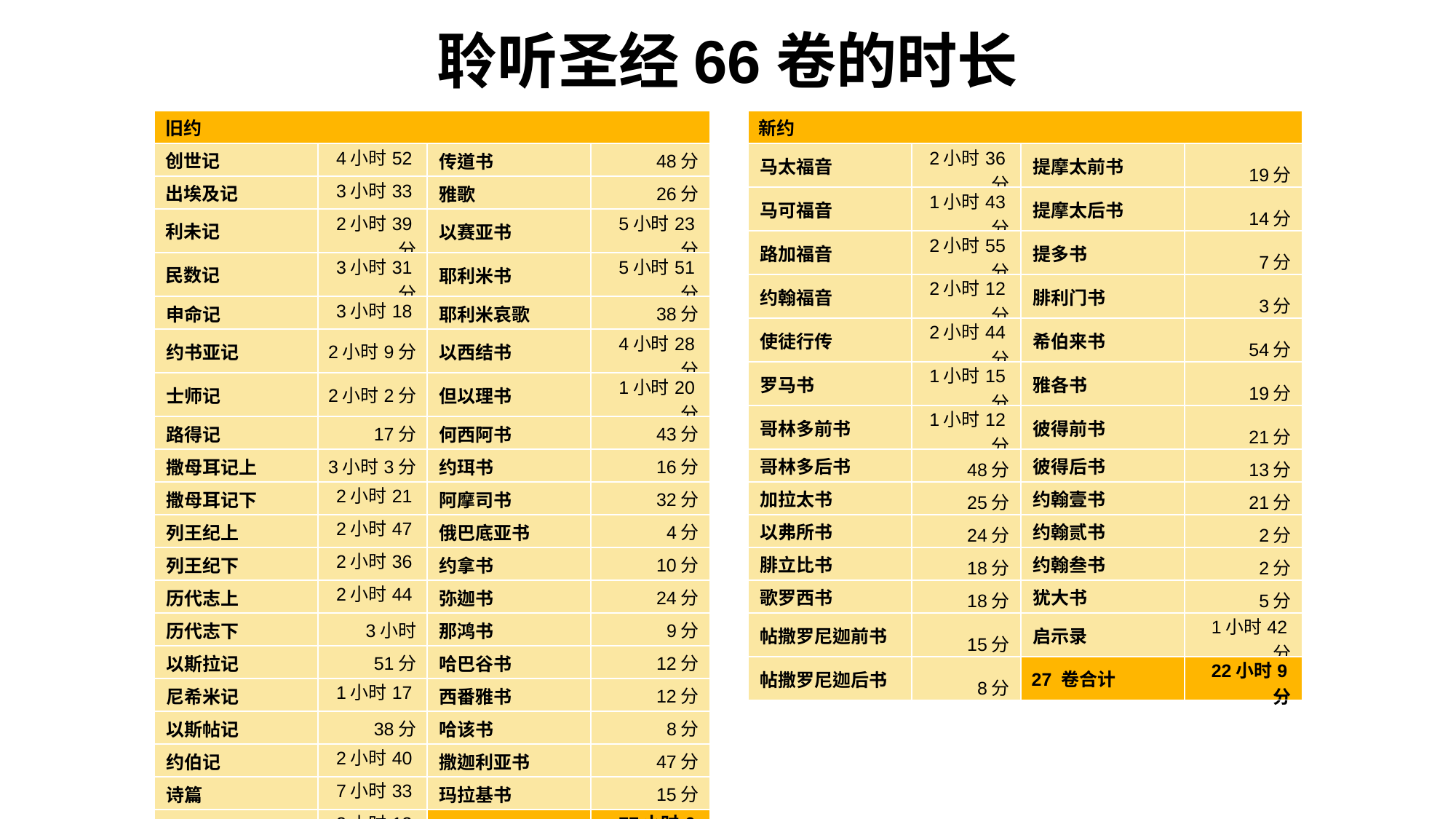

聆听圣经66卷的时长
| 旧约 |  |  |  |
| --- | --- | --- | --- |
| 创世记 | 4小时52分 | 传道书 | 48分 |
| 出埃及记 | 3小时33分 | 雅歌 | 26分 |
| 利未记 | 2小时39分 | 以赛亚书 | 5小时23分 |
| 民数记 | 3小时31分 | 耶利米书 | 5小时51分 |
| 申命记 | 3小时18分 | 耶利米哀歌 | 38分 |
| 约书亚记 | 2小时9分 | 以西结书 | 4小时28分 |
| 士师记 | 2小时2分 | 但以理书 | 1小时20分 |
| 路得记 | 17分 | 何西阿书 | 43分 |
| 撒母耳记上 | 3小时3分 | 约珥书 | 16分 |
| 撒母耳记下 | 2小时21分 | 阿摩司书 | 32分 |
| 列王纪上 | 2小时47分 | 俄巴底亚书 | 4分 |
| 列王纪下 | 2小时36分 | 约拿书 | 10分 |
| 历代志上 | 2小时44分 | 弥迦书 | 24分 |
| 历代志下 | 3小时 | 那鸿书 | 9分 |
| 以斯拉记 | 51分 | 哈巴谷书 | 12分 |
| 尼希米记 | 1小时17分 | 西番雅书 | 12分 |
| 以斯帖记 | 38分 | 哈该书 | 8分 |
| 约伯记 | 2小时40分 | 撒迦利亚书 | 47分 |
| 诗篇 | 7小时33分 | 玛拉基书 | 15分 |
| 箴言 | 2小时13分 | 39 卷合计 | 77小时6分 |
| 新约 |  |  |  |
| --- | --- | --- | --- |
| 马太福音 | 2小时36分 | 提摩太前书 | 19分 |
| 马可福音 | 1小时43分 | 提摩太后书 | 14分 |
| 路加福音 | 2小时55分 | 提多书 | 7分 |
| 约翰福音 | 2小时12分 | 腓利门书 | 3分 |
| 使徒行传 | 2小时44分 | 希伯来书 | 54分 |
| 罗马书 | 1小时15分 | 雅各书 | 19分 |
| 哥林多前书 | 1小时12分 | 彼得前书 | 21分 |
| 哥林多后书 | 48分 | 彼得后书 | 13分 |
| 加拉太书 | 25分 | 约翰壹书 | 21分 |
| 以弗所书 | 24分 | 约翰贰书 | 2分 |
| 腓立比书 | 18分 | 约翰叁书 | 2分 |
| 歌罗西书 | 18分 | 犹大书 | 5分 |
| 帖撒罗尼迦前书 | 15分 | 启示录 | 1小时42分 |
| 帖撒罗尼迦后书 | 8分 | 27 卷合计 | 22小时9分 |
*按照中文的和合本